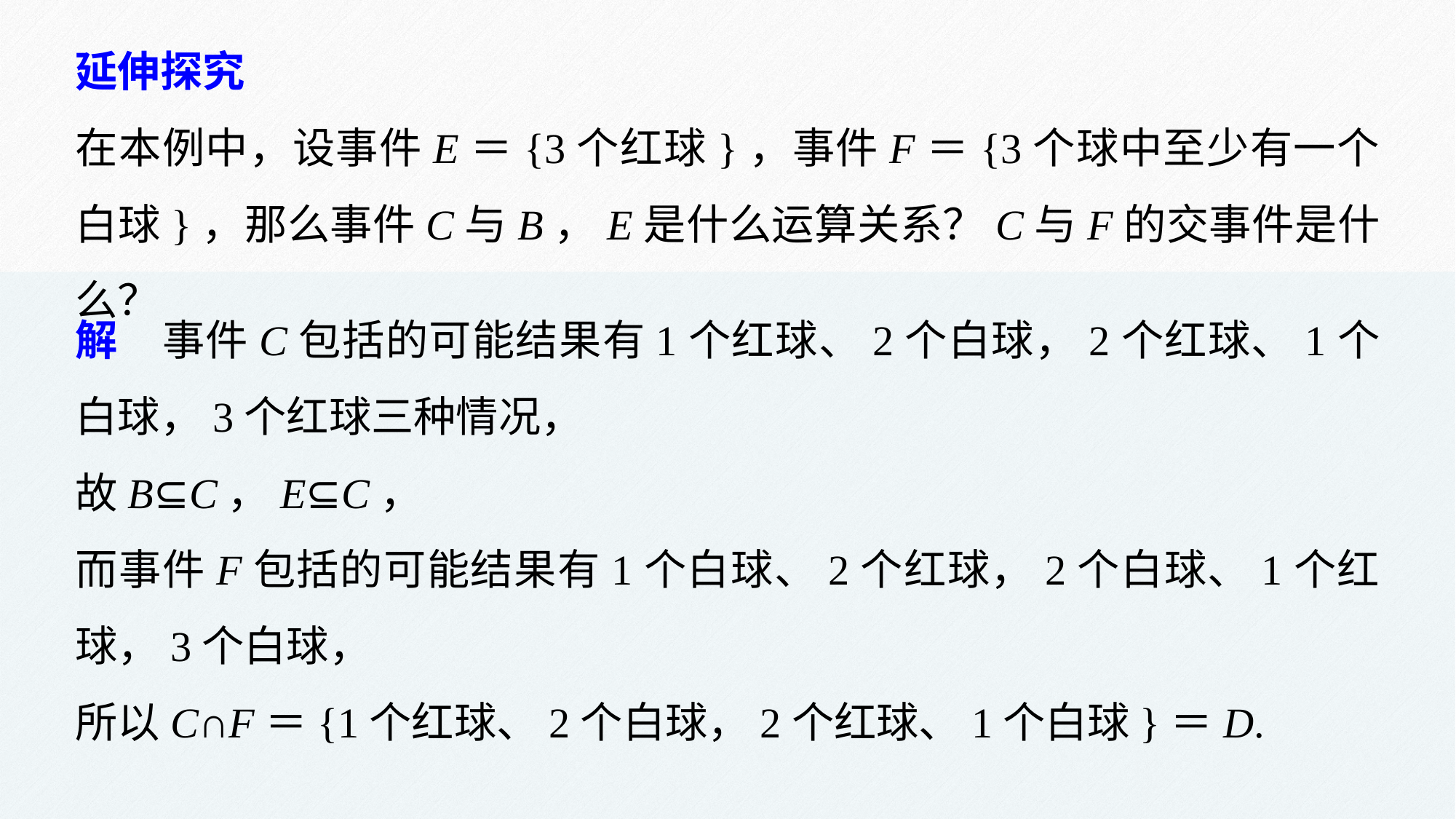

延伸探究
在本例中，设事件E＝{3个红球}，事件F＝{3个球中至少有一个白球}，那么事件C与B，E是什么运算关系？C与F的交事件是什么？
解　事件C包括的可能结果有1个红球、2个白球，2个红球、1个白球，3个红球三种情况，
故B⊆C，E⊆C，
而事件F包括的可能结果有1个白球、2个红球，2个白球、1个红球，3个白球，
所以C∩F＝{1个红球、2个白球，2个红球、1个白球}＝D.